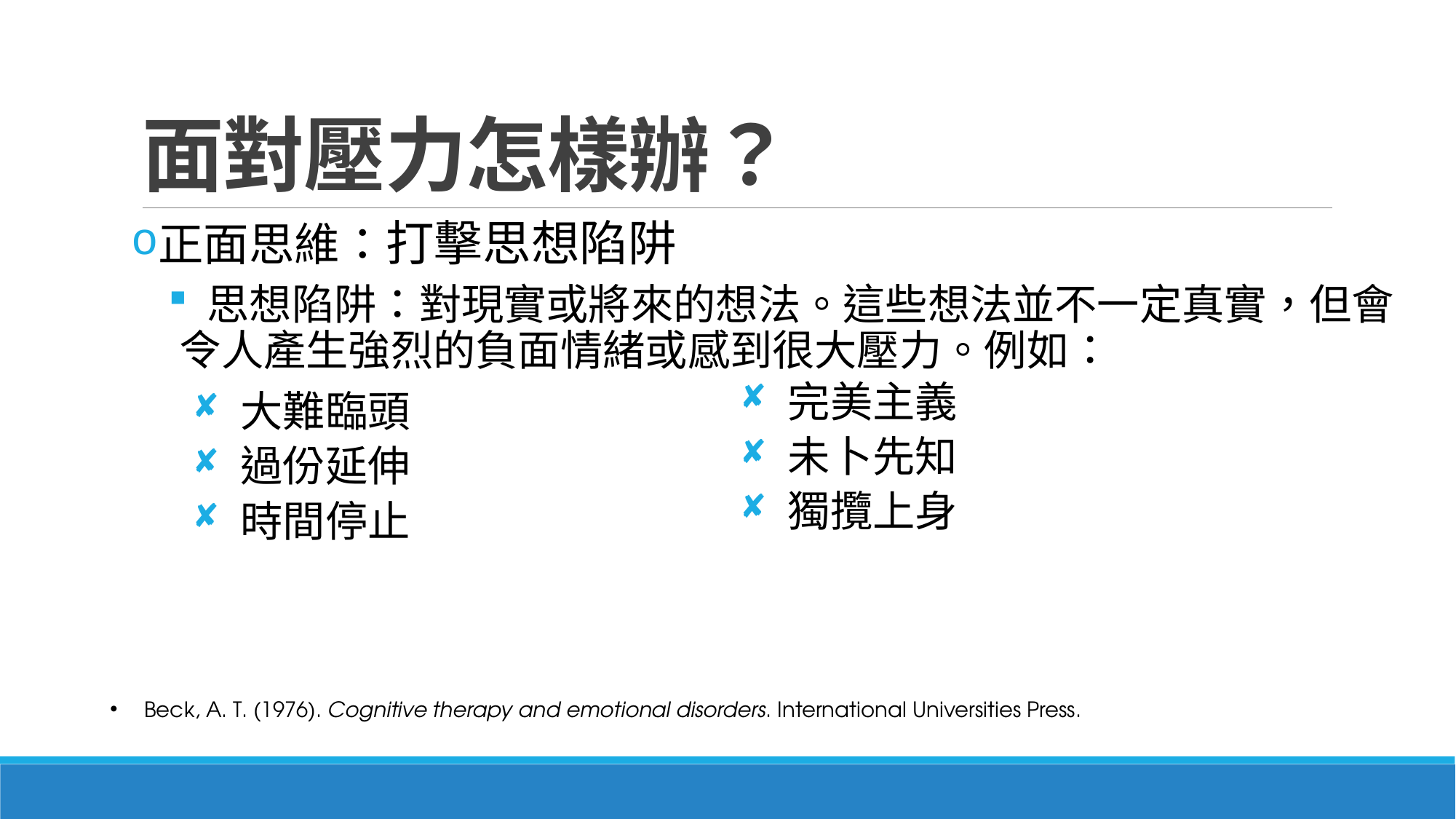

# 面對壓力怎樣辦？
正面思維：打擊思想陷阱
 思想陷阱：對現實或將來的想法。這些想法並不一定真實，但會令人產生強烈的負面情緒或感到很大壓力。例如：
 完美主義
 未卜先知
 獨攬上身
 大難臨頭
 過份延伸
 時間停止

Beck, A. T. (1976). Cognitive therapy and emotional disorders. International Universities Press.